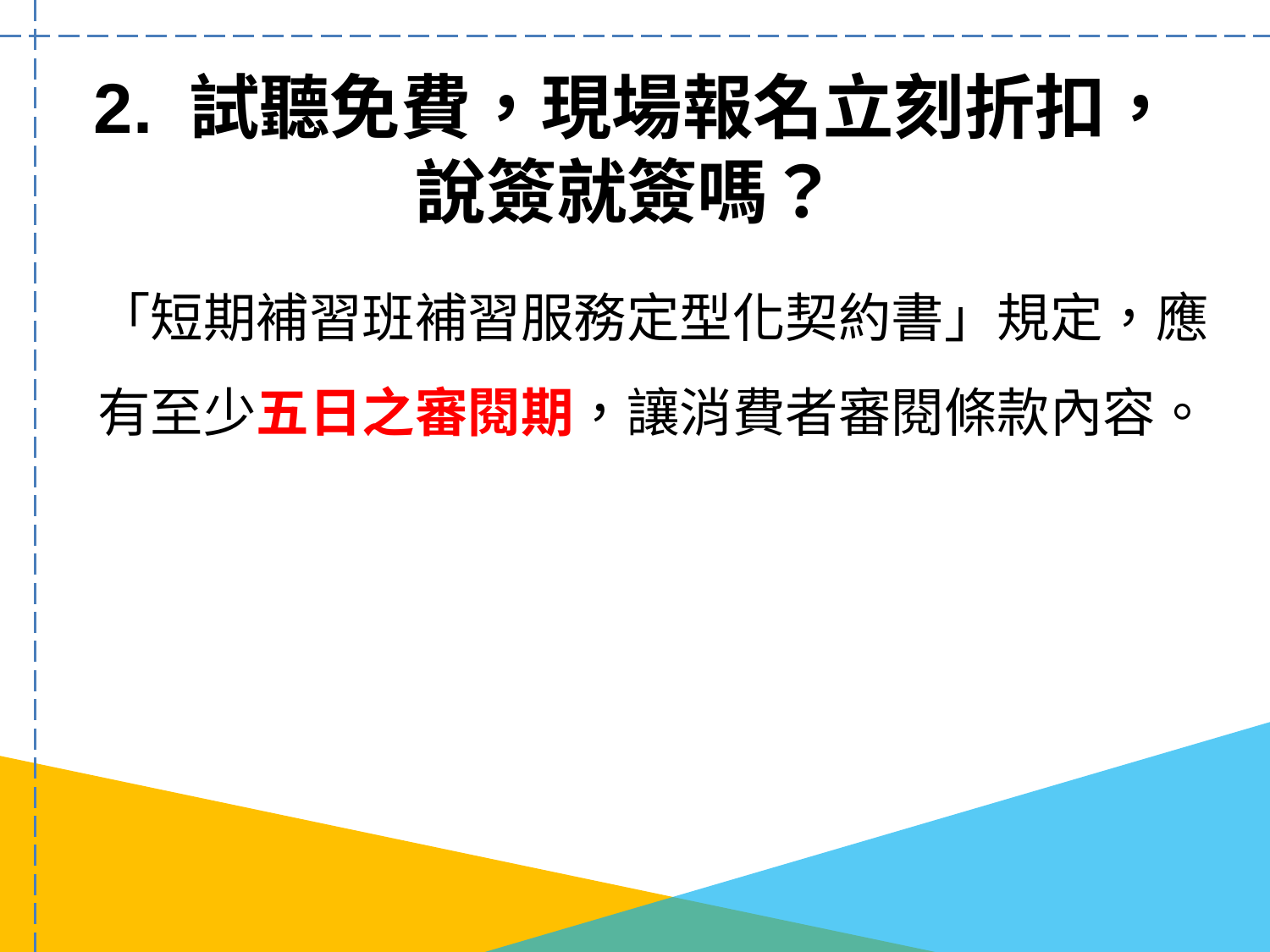

# 2. 試聽免費，現場報名立刻折扣， 說簽就簽嗎？
「短期補習班補習服務定型化契約書」規定，應有至少五日之審閱期，讓消費者審閱條款內容。